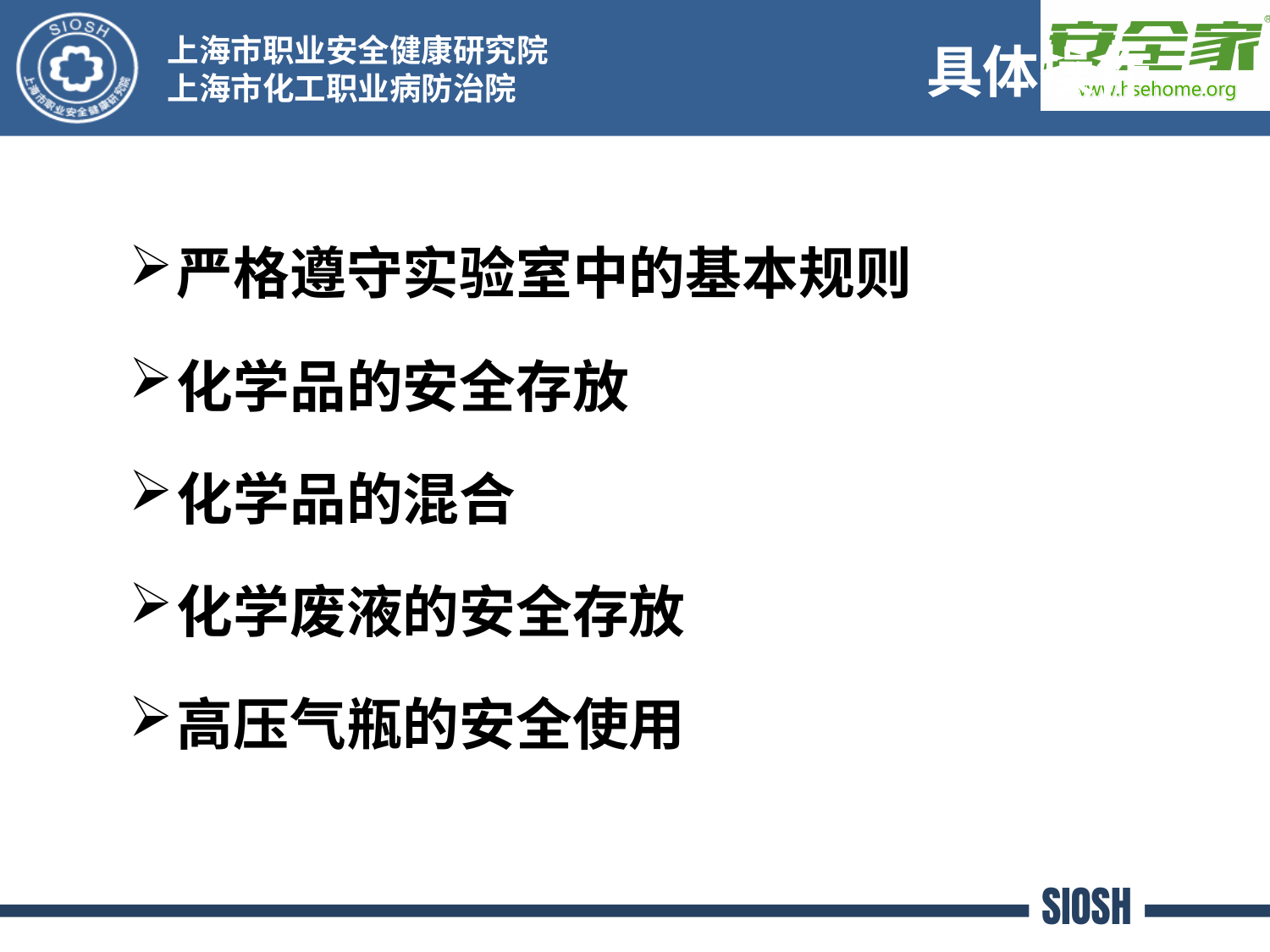

具体操作
严格遵守实验室中的基本规则
化学品的安全存放
化学品的混合
化学废液的安全存放
高压气瓶的安全使用